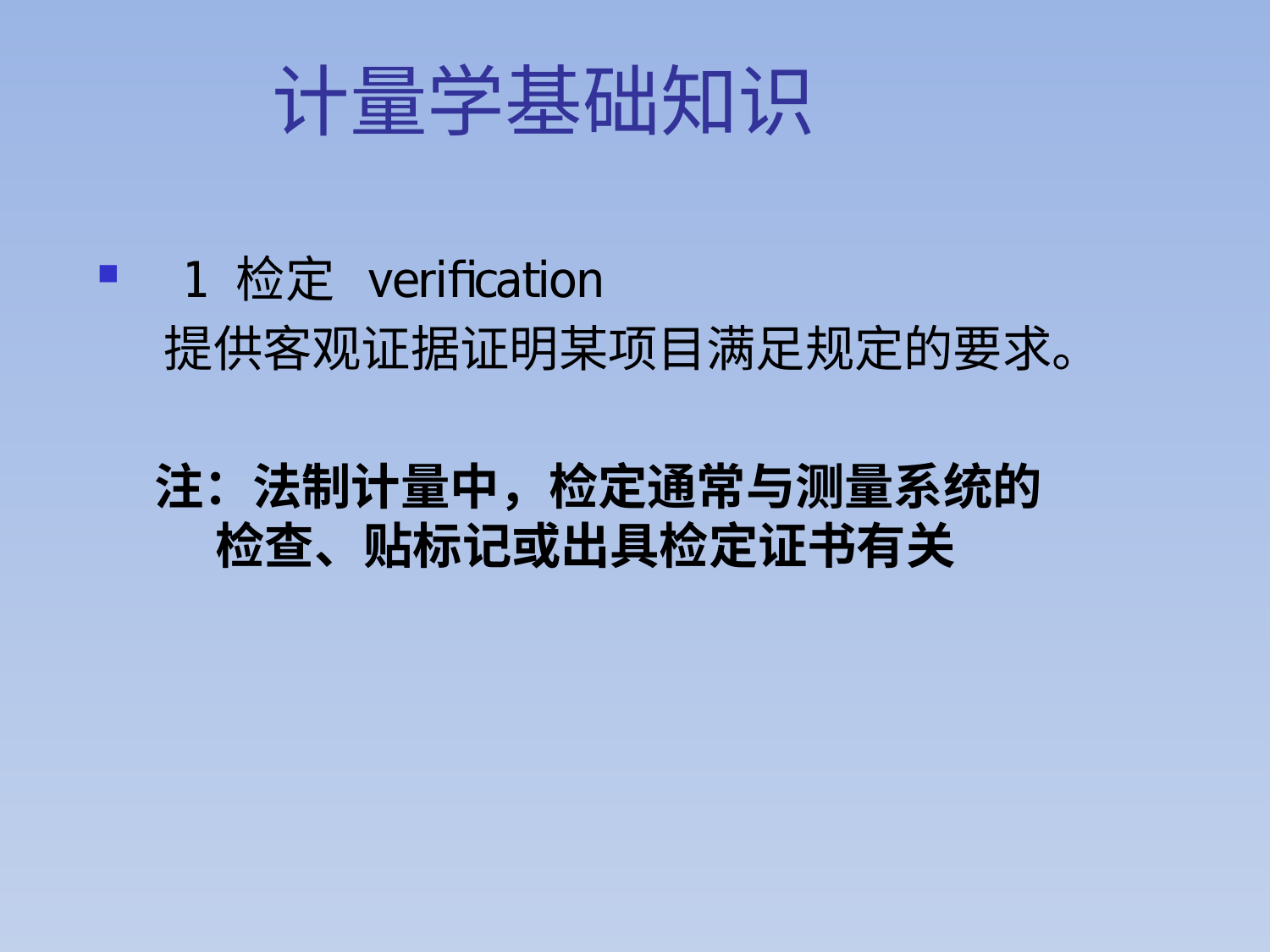

计量学基础知识

1 检定  verification
     提供客观证据证明某项目满足规定的要求。

    注：法制计量中，检定通常与测量系统的      检查、贴标记或出具检定证书有关